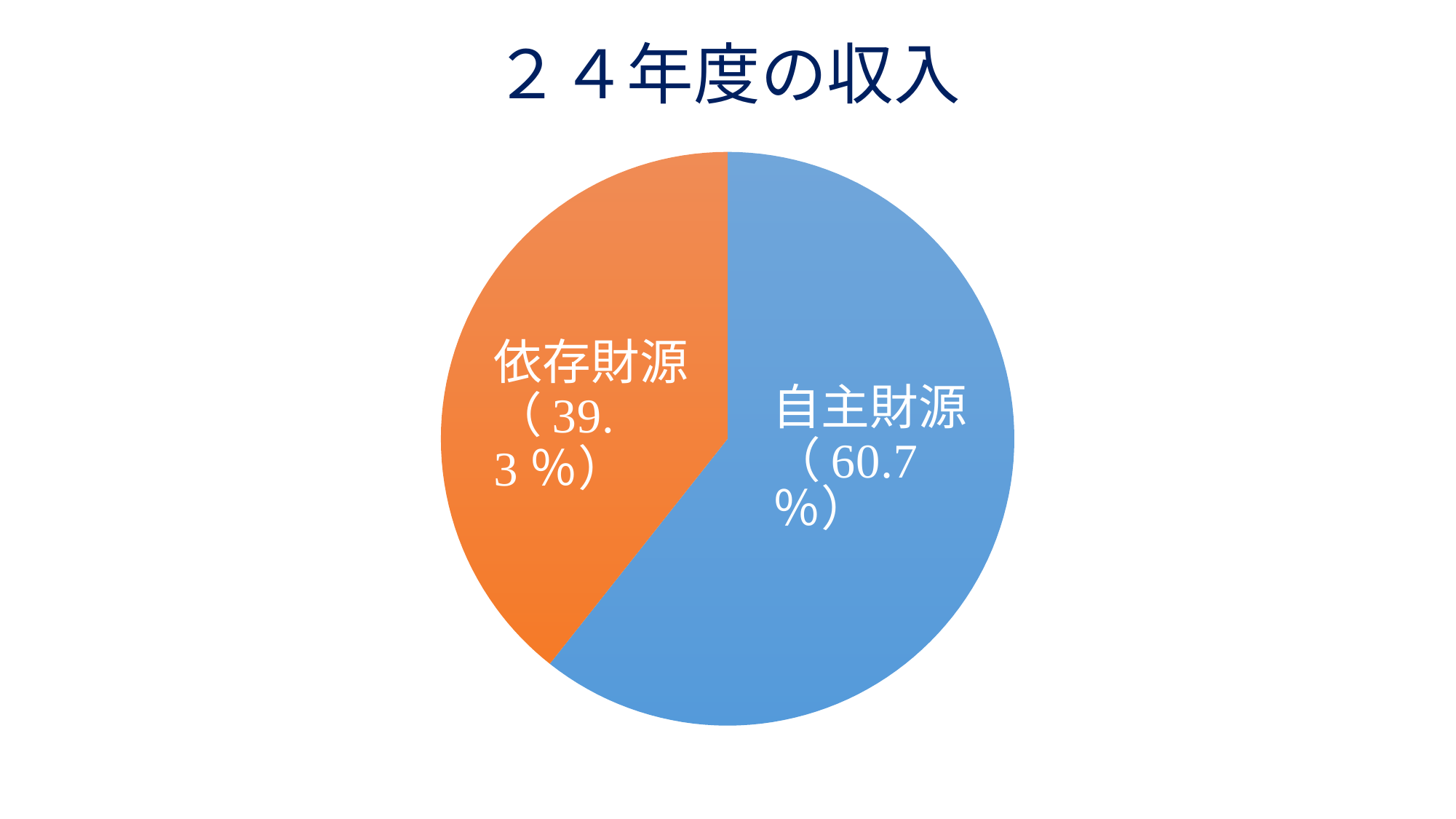

# ２４年度の収入

### Chart

| Category |  |
|---|---|
| 自主財源 | 282.0 |
| 依存財源 | 183.0 |